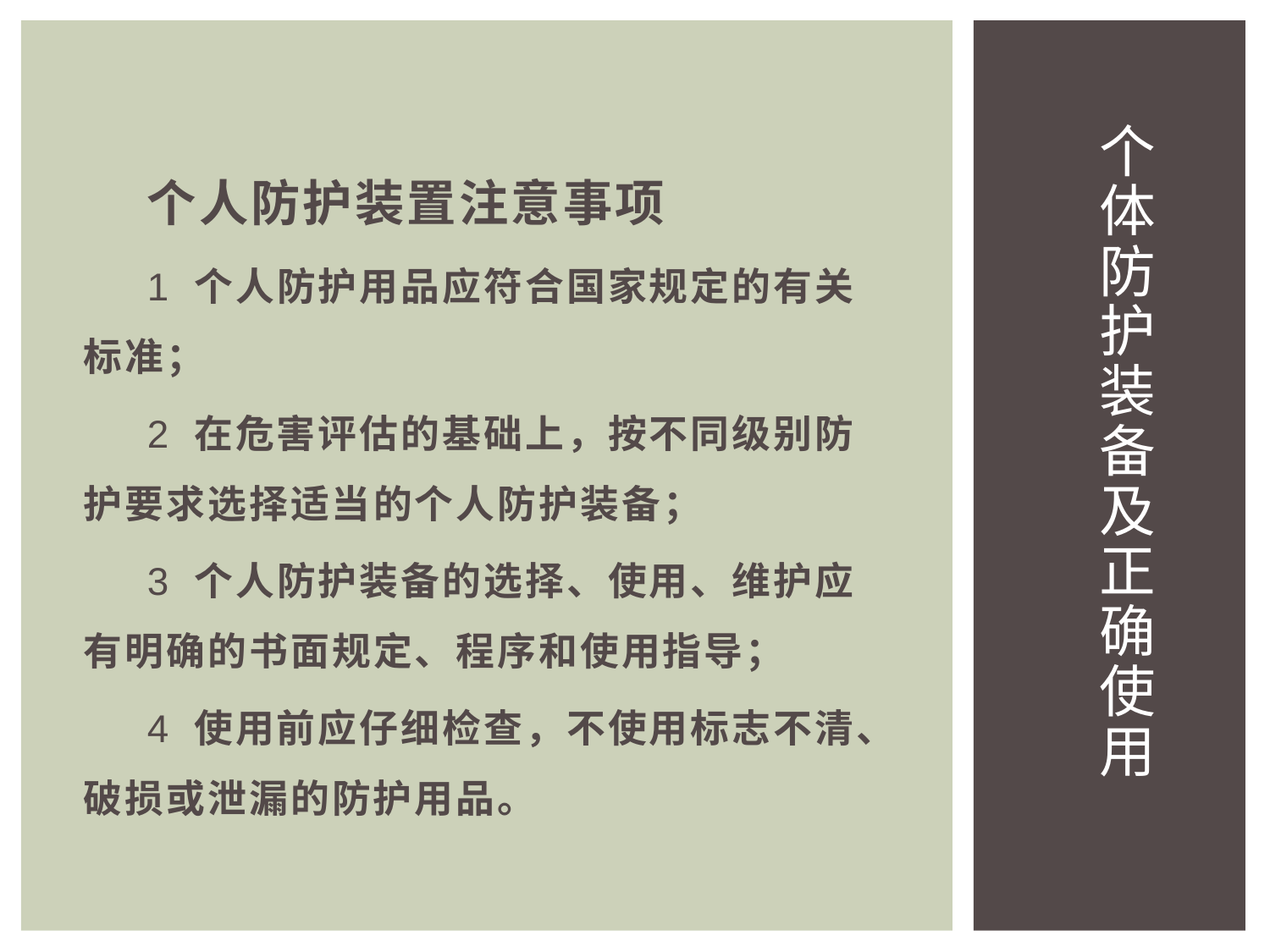

# 个体防护装备及正确使用
个人防护装置注意事项
1 个人防护用品应符合国家规定的有关标准；
2 在危害评估的基础上，按不同级别防护要求选择适当的个人防护装备；
3 个人防护装备的选择、使用、维护应有明确的书面规定、程序和使用指导；
4 使用前应仔细检查，不使用标志不清、破损或泄漏的防护用品。